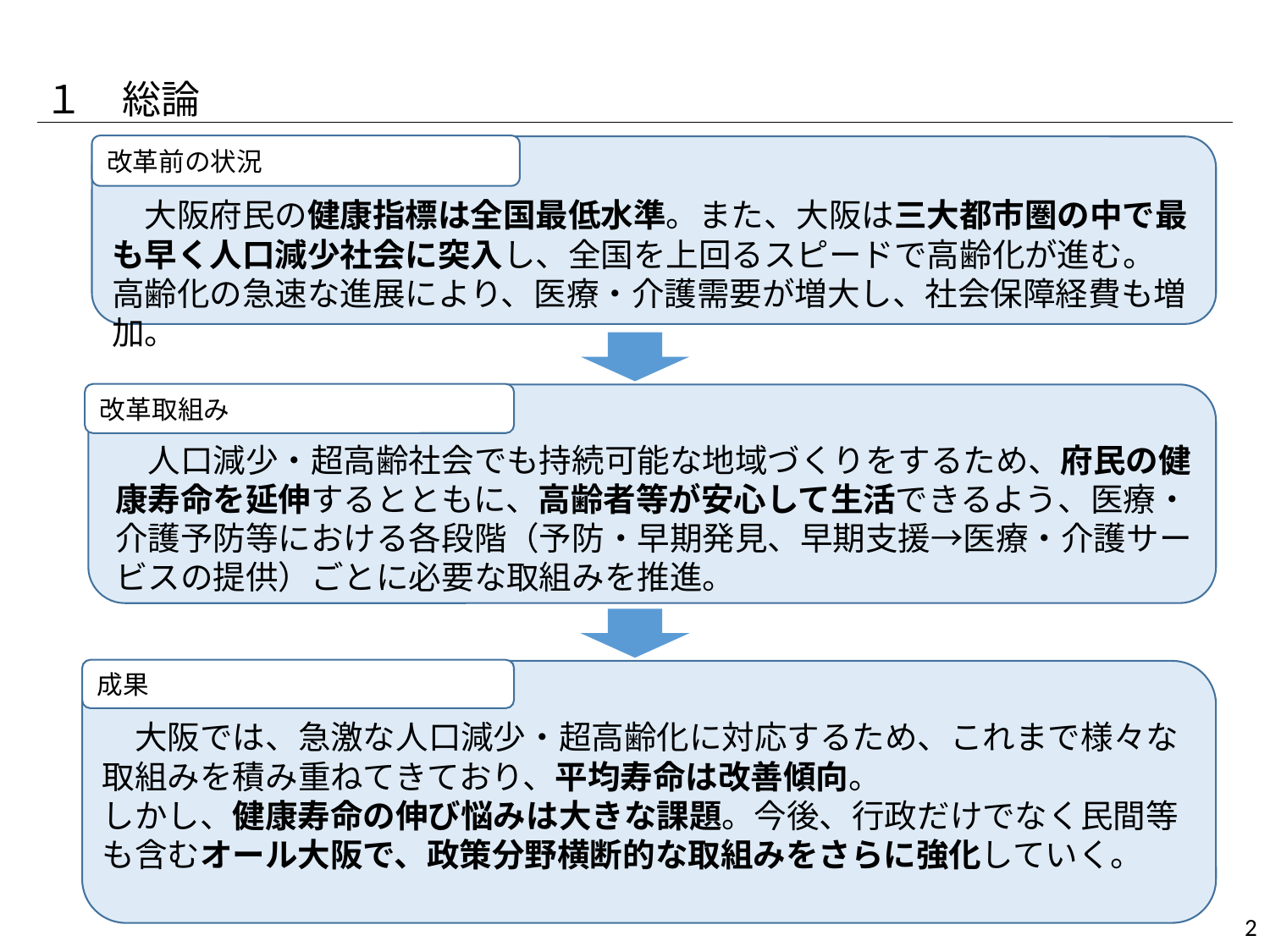

１　総論
改革前の状況

　大阪府民の健康指標は全国最低水準。また、大阪は三大都市圏の中で最も早く人口減少社会に突入し、全国を上回るスピードで高齢化が進む。
高齢化の急速な進展により、医療・介護需要が増大し、社会保障経費も増加。

改革取組み

　人口減少・超高齢社会でも持続可能な地域づくりをするため、府民の健康寿命を延伸するとともに、高齢者等が安心して生活できるよう、医療・介護予防等における各段階（予防・早期発見、早期支援→医療・介護サービスの提供）ごとに必要な取組みを推進。

成果

　大阪では、急激な人口減少・超高齢化に対応するため、これまで様々な取組みを積み重ねてきており、平均寿命は改善傾向。
しかし、健康寿命の伸び悩みは大きな課題。今後、行政だけでなく民間等も含むオール大阪で、政策分野横断的な取組みをさらに強化していく。

2